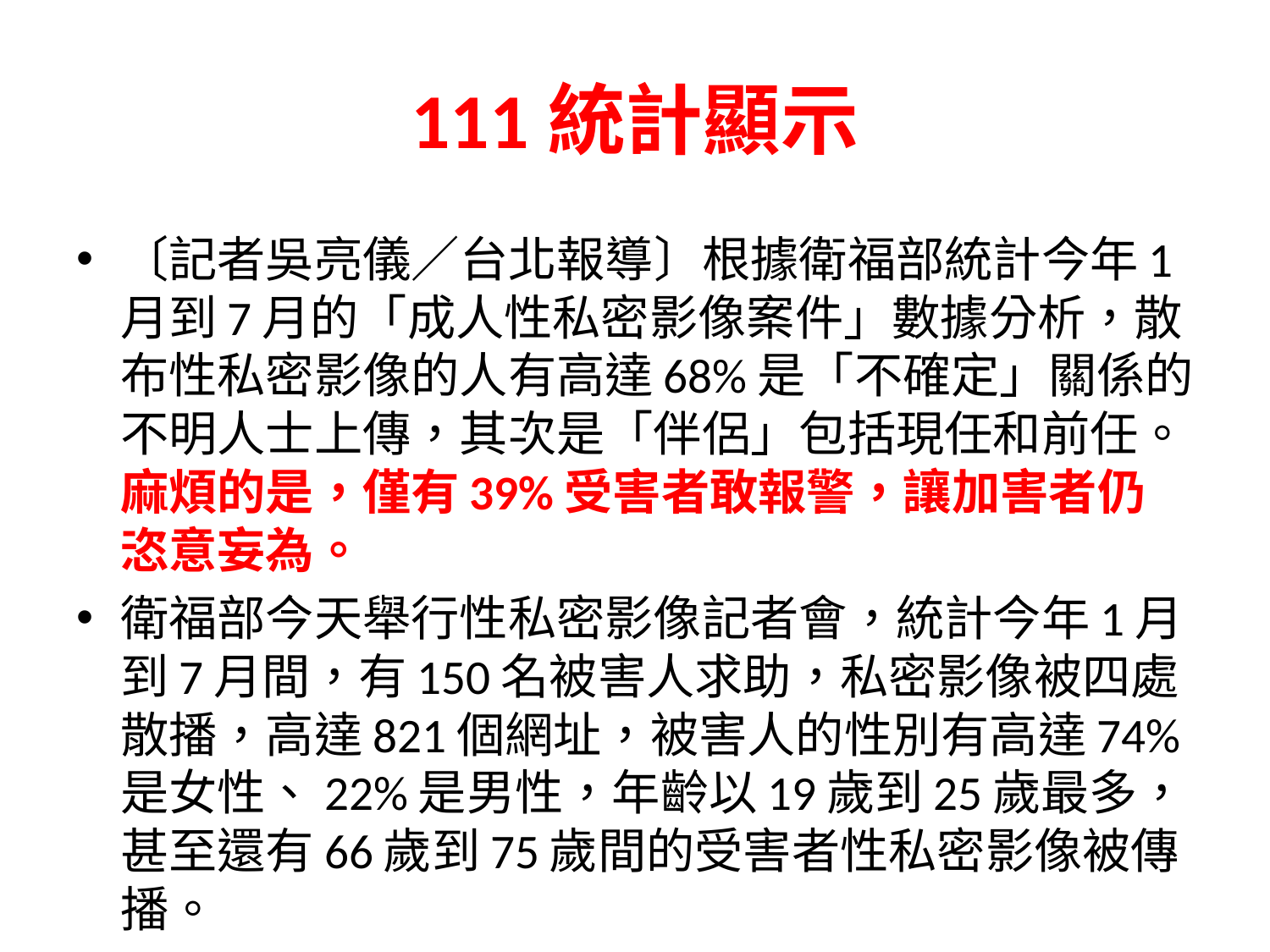

# 111統計顯示
〔記者吳亮儀／台北報導〕根據衛福部統計今年1月到7月的「成人性私密影像案件」數據分析，散布性私密影像的人有高達68%是「不確定」關係的不明人士上傳，其次是「伴侶」包括現任和前任。麻煩的是，僅有39%受害者敢報警，讓加害者仍恣意妄為。
衛福部今天舉行性私密影像記者會，統計今年1月到7月間，有150名被害人求助，私密影像被四處散播，高達821個網址，被害人的性別有高達74%是女性、22%是男性，年齡以19歲到25歲最多，甚至還有66歲到75歲間的受害者性私密影像被傳播。